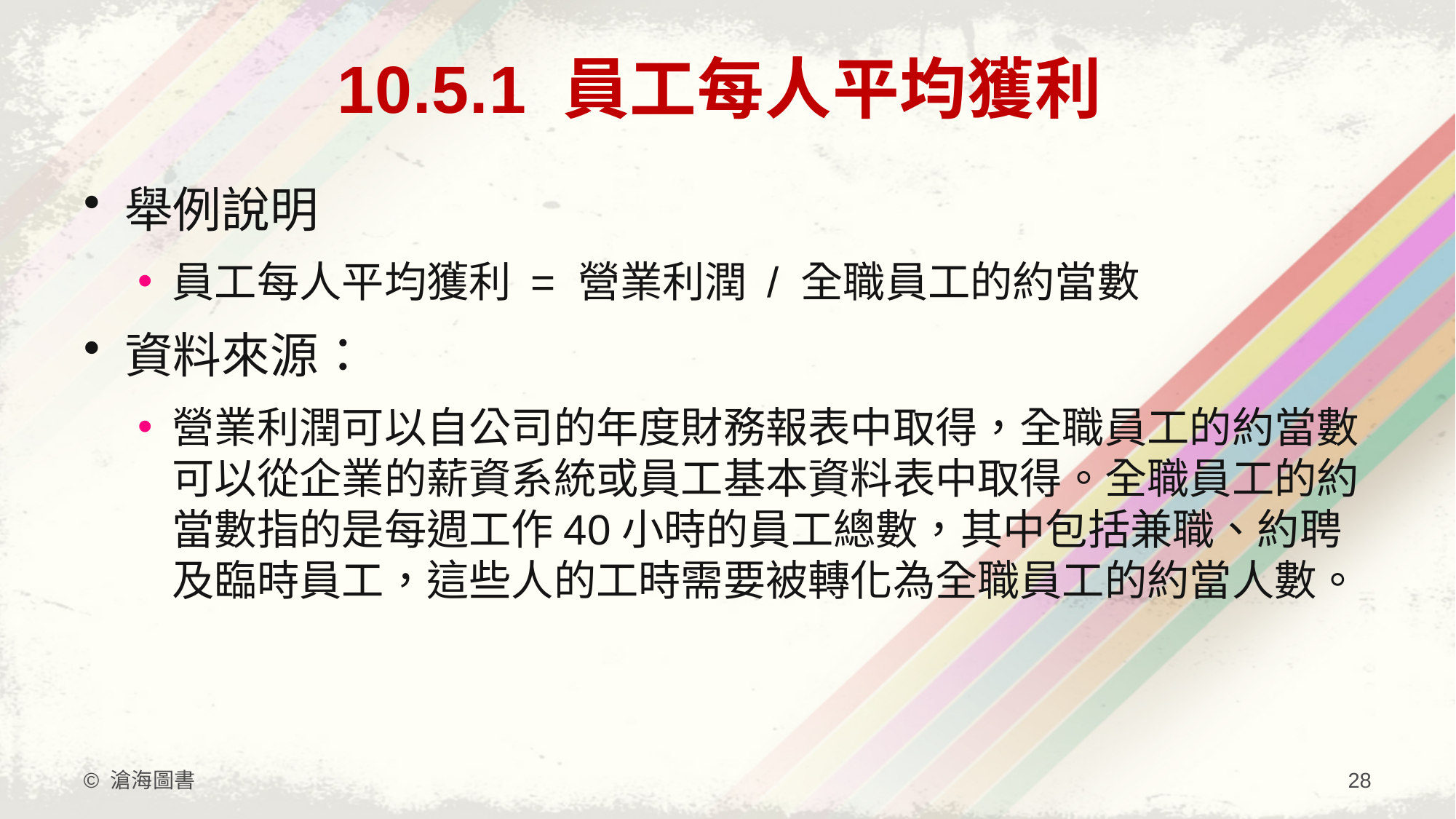

# 10.5.1 員工每人平均獲利
舉例說明
員工每人平均獲利 = 營業利潤 / 全職員工的約當數
資料來源：
營業利潤可以自公司的年度財務報表中取得，全職員工的約當數可以從企業的薪資系統或員工基本資料表中取得。全職員工的約當數指的是每週工作40小時的員工總數，其中包括兼職、約聘及臨時員工，這些人的工時需要被轉化為全職員工的約當人數。

© 滄海圖書
28